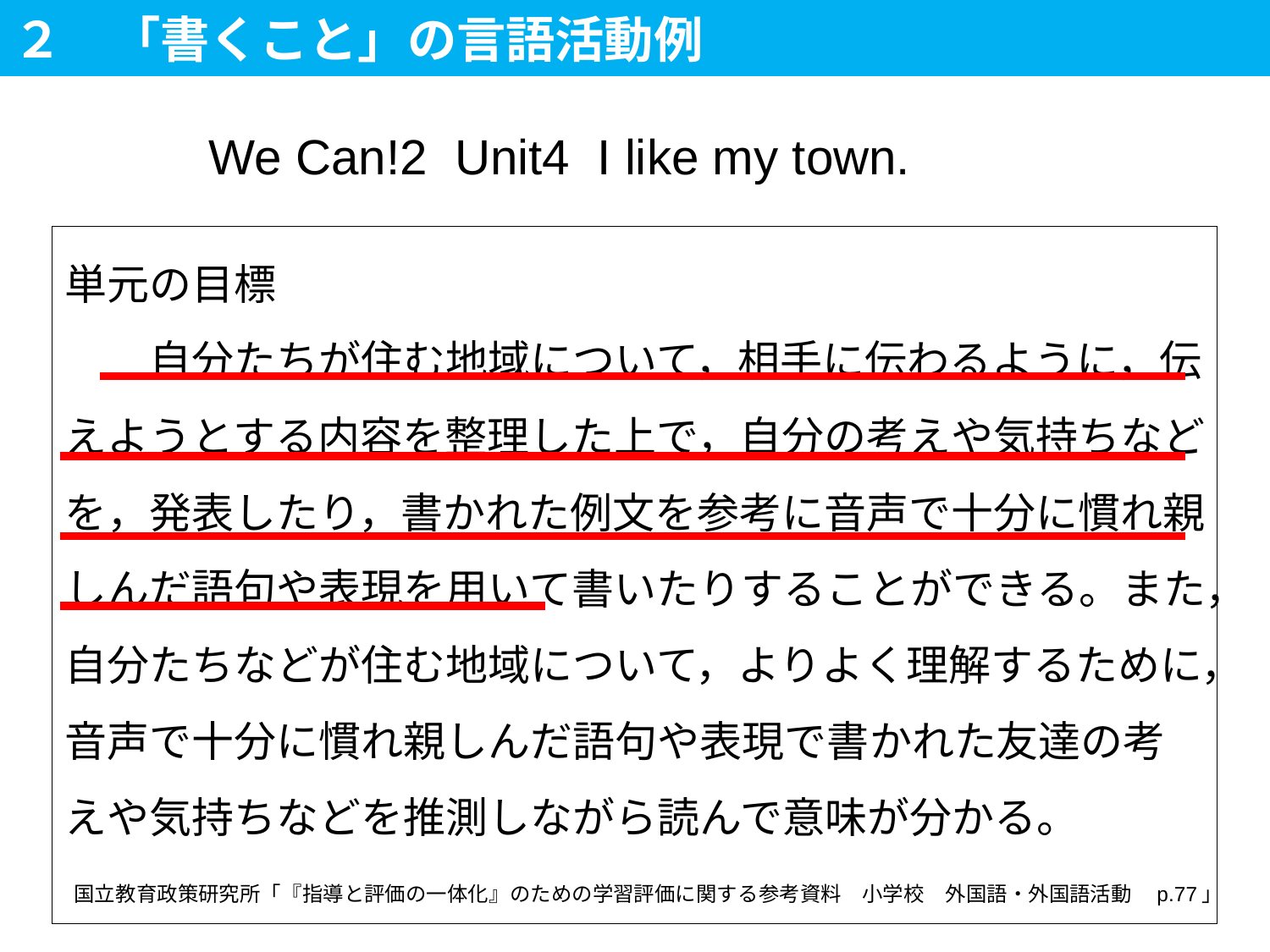

２　「書くこと」の言語活動例
We Can!2  Unit4  I like my town.
単元の目標
　　自分たちが住む地域について，相手に伝わるように，伝えようとする内容を整理した上で，自分の考えや気持ちなどを，発表したり，書かれた例文を参考に音声で十分に慣れ親しんだ語句や表現を用いて書いたりすることができる。また，自分たちなどが住む地域について，よりよく理解するために，音声で十分に慣れ親しんだ語句や表現で書かれた友達の考えや気持ちなどを推測しながら読んで意味が分かる。
国立教育政策研究所「『指導と評価の一体化』のための学習評価に関する参考資料　小学校　外国語・外国語活動　p.77」